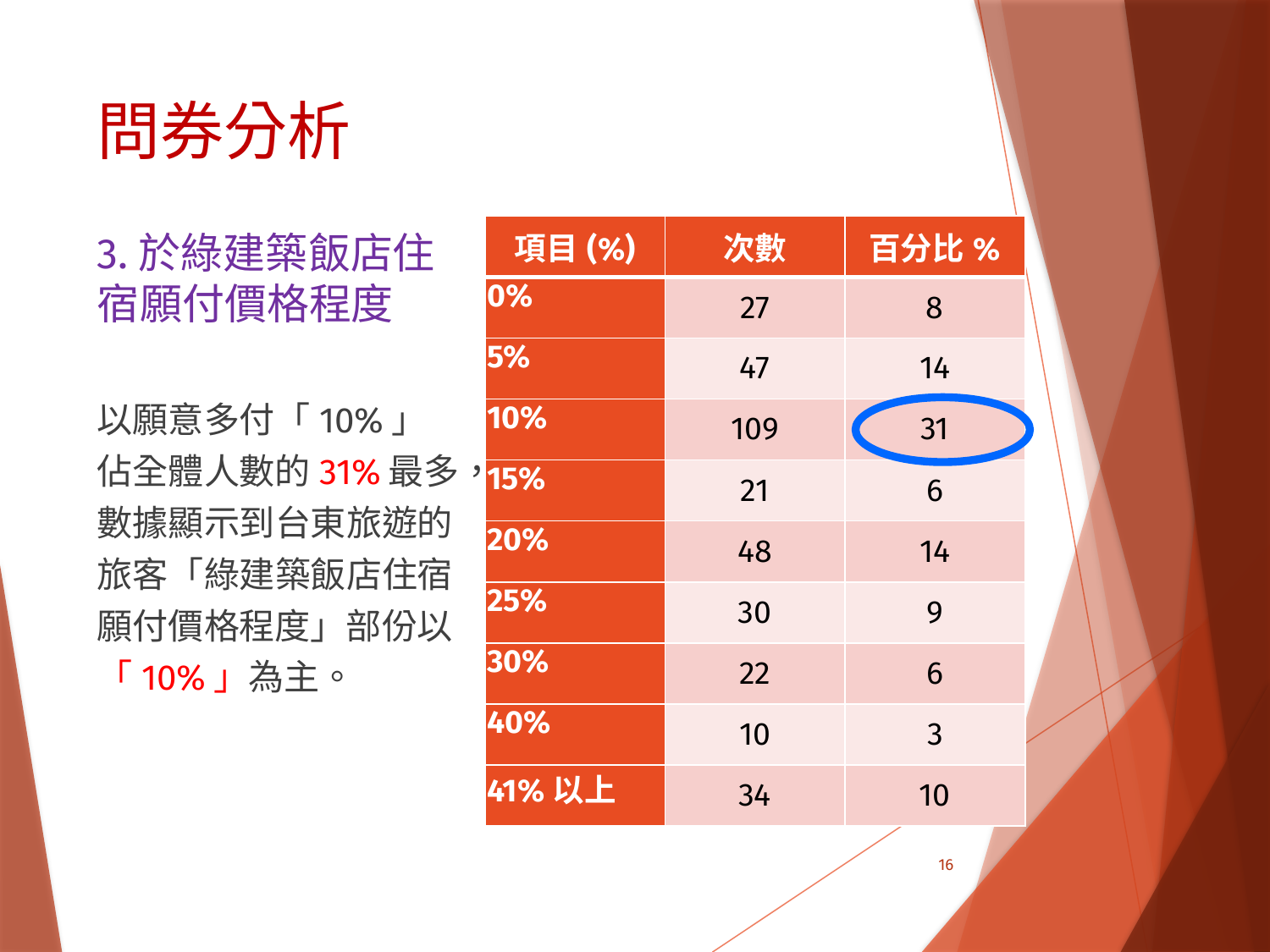

問券分析
# 3.於綠建築飯店住宿願付價格程度
| 項目(%) | 次數 | 百分比% |
| --- | --- | --- |
| 0% | 27 | 8 |
| 5% | 47 | 14 |
| 10% | 109 | 31 |
| 15% | 21 | 6 |
| 20% | 48 | 14 |
| 25% | 30 | 9 |
| 30% | 22 | 6 |
| 40% | 10 | 3 |
| 41%以上 | 34 | 10 |
以願意多付「10%」佔全體人數的31%最多，數據顯示到台東旅遊的旅客「綠建築飯店住宿願付價格程度」部份以「10%」為主。

16